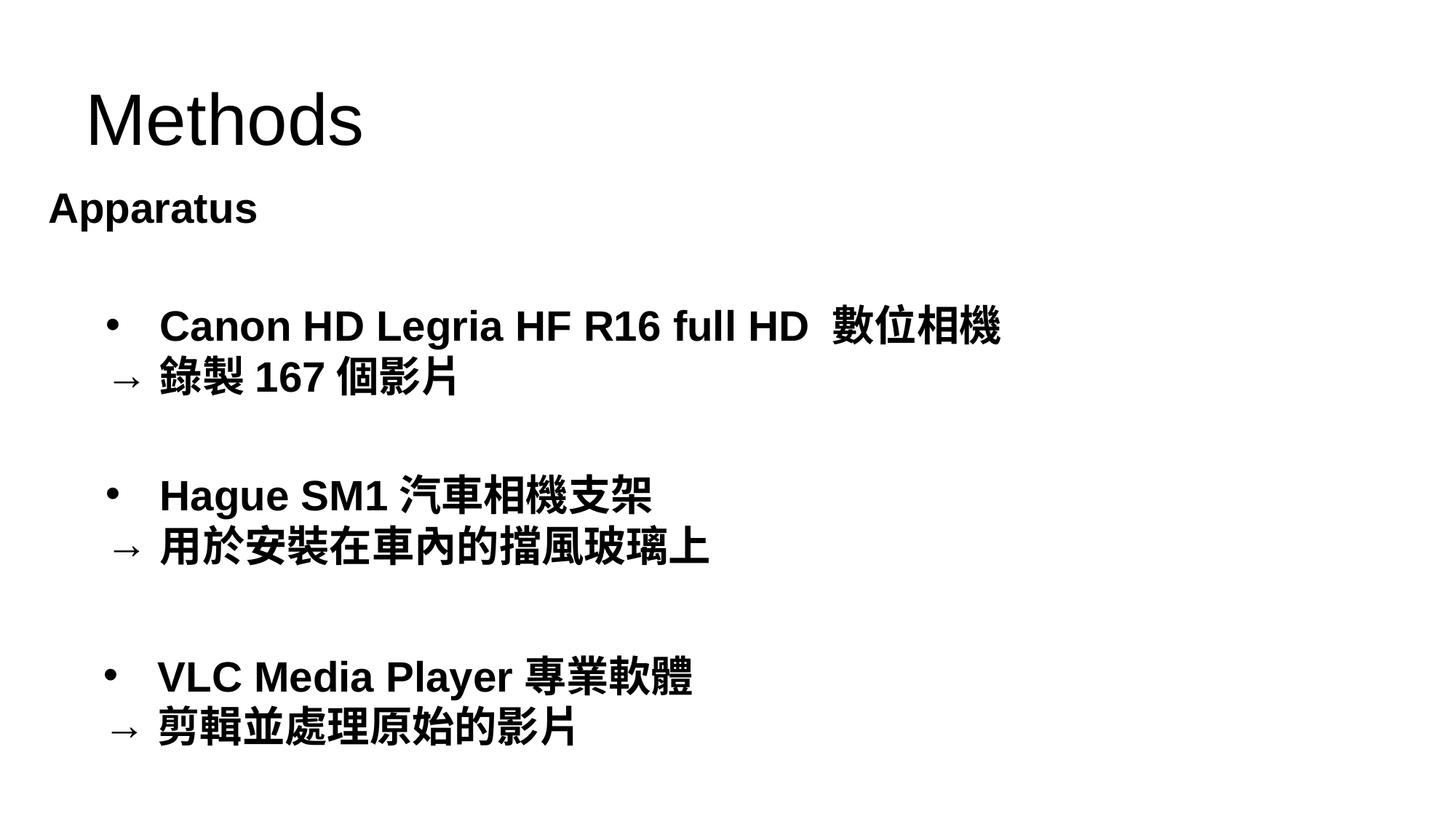

Methods
Apparatus
Canon HD Legria HF R16 full HD 數位相機
錄製167個影片
Hague SM1汽車相機支架
用於安裝在車內的擋風玻璃上
VLC Media Player專業軟體
剪輯並處理原始的影片